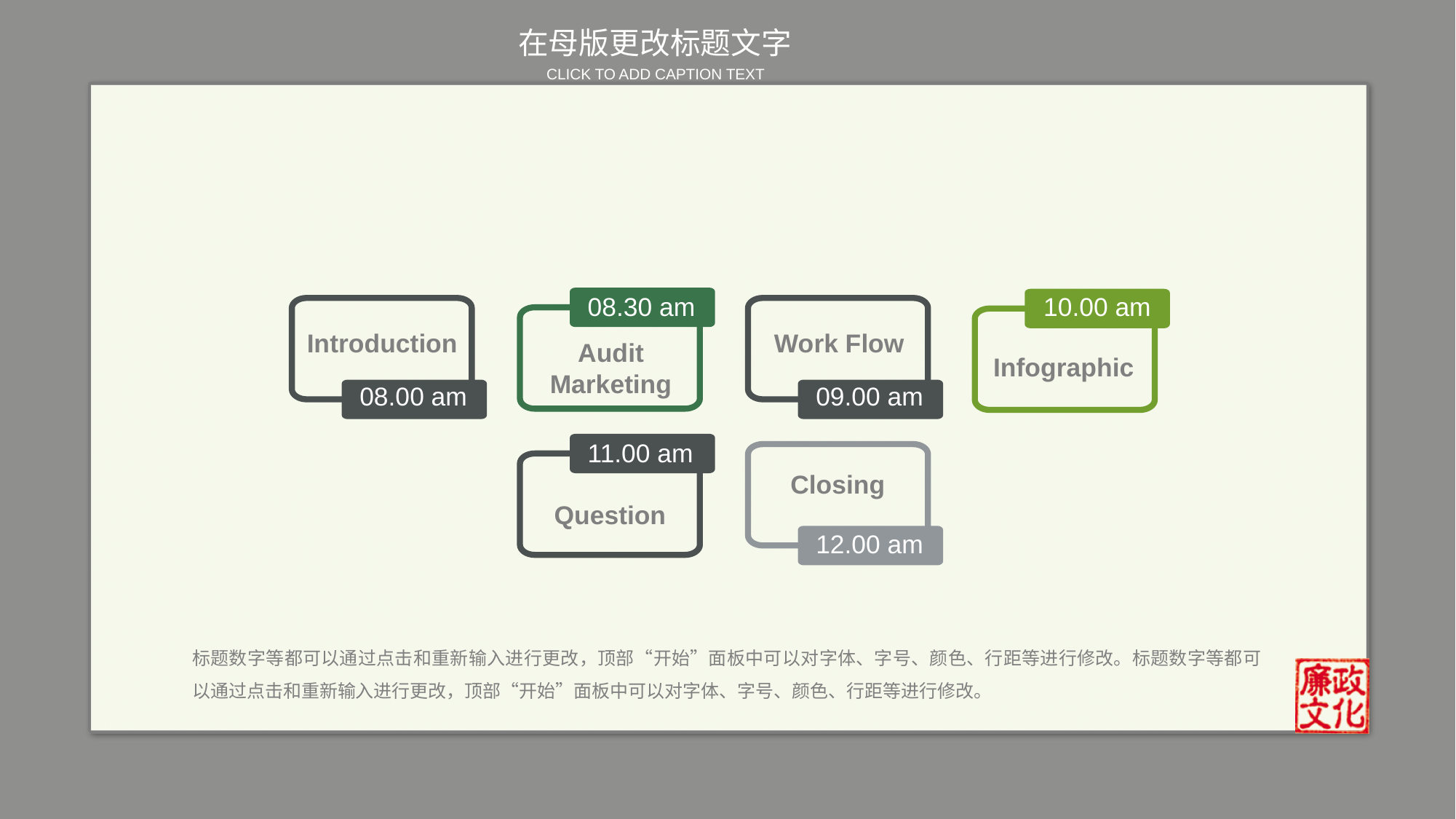

08.30 am

Audit
Marketing
10.00 am

Infographic

Introduction
08.00 am

Work Flow
09.00 am
11.00 am

Question

Closing
12.00 am
标题数字等都可以通过点击和重新输入进行更改，顶部“开始”面板中可以对字体、字号、颜色、行距等进行修改。标题数字等都可以通过点击和重新输入进行更改，顶部“开始”面板中可以对字体、字号、颜色、行距等进行修改。